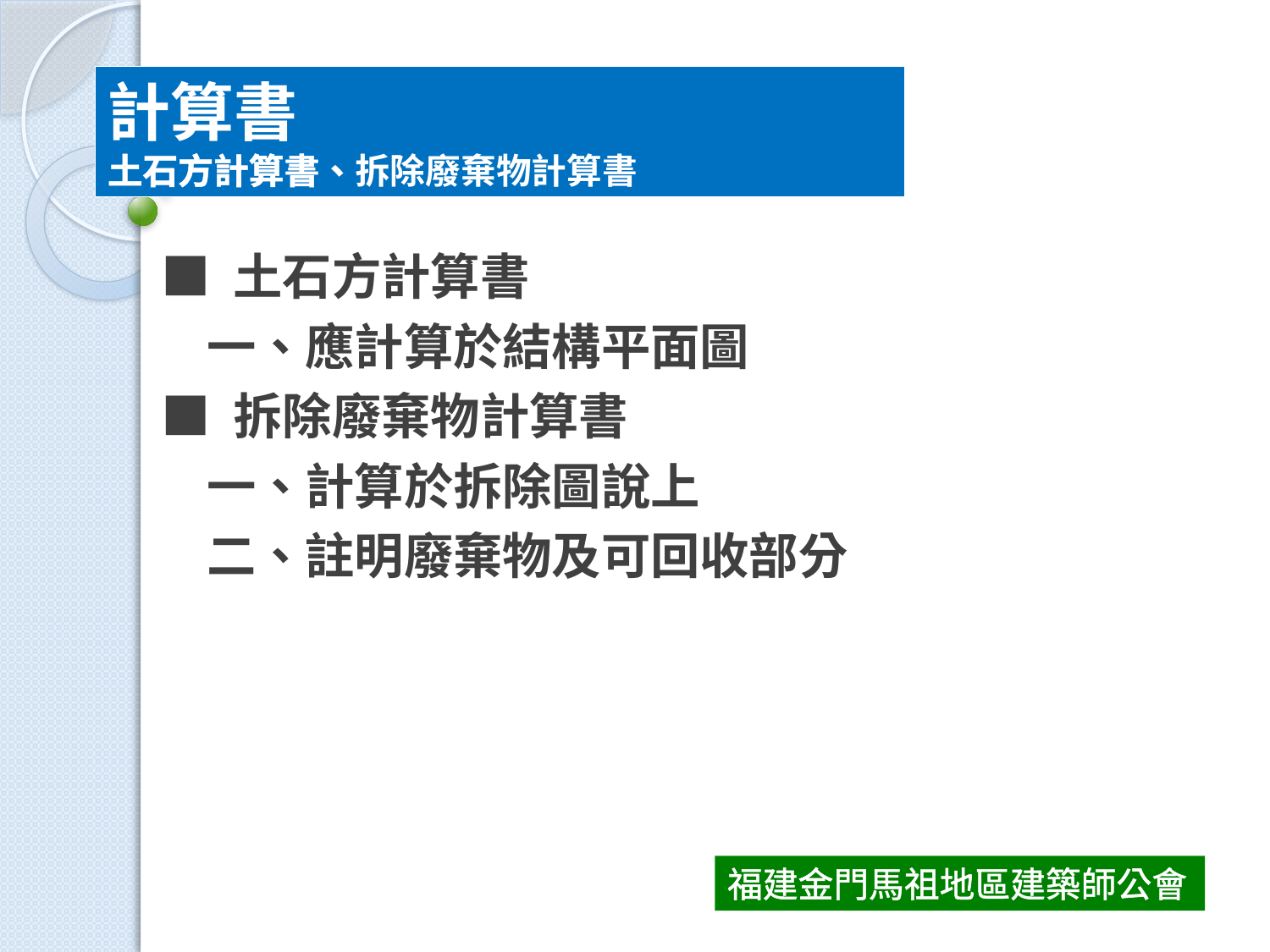

計算書
土石方計算書、拆除廢棄物計算書
■ 土石方計算書
   一、應計算於結構平面圖
■ 拆除廢棄物計算書
   一、計算於拆除圖說上
   二、註明廢棄物及可回收部分
福建金門馬祖地區建築師公會